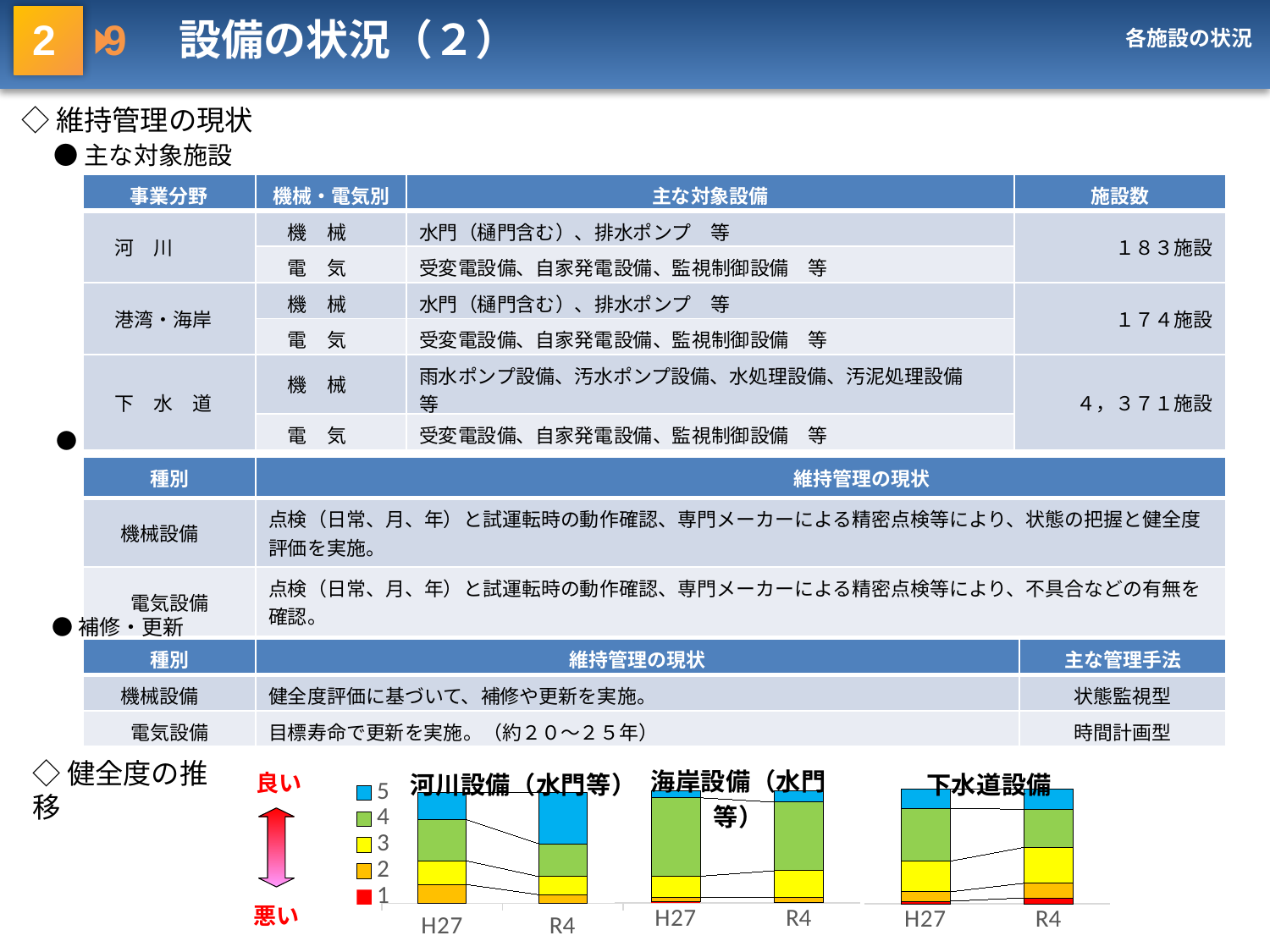

2    9　設備の状況（２）
各施設の状況

◇維持管理の現状
●主な対象施設
| 事業分野 | 機械・電気別 | 主な対象設備 | 施設数 |
| --- | --- | --- | --- |
| 河　川 | 機　械 | 水門（樋門含む）、排水ポンプ　等 | １８３施設 |
|  | 電　気 | 受変電設備、自家発電設備、監視制御設備　等 |  |
| 港湾・海岸 | 機　械 | 水門（樋門含む）、排水ポンプ　等 | １７４施設 |
|  | 電　気 | 受変電設備、自家発電設備、監視制御設備　等 |  |
| 下　水　道 | 機　械 | 雨水ポンプ設備、汚水ポンプ設備、水処理設備、汚泥処理設備　等 | ４，３７１施設 |
|  | 電　気 | 受変電設備、自家発電設備、監視制御設備　等 |  |
●点検
| 種別 | 維持管理の現状 |
| --- | --- |
| 機械設備 | 点検（日常、月、年）と試運転時の動作確認、専門メーカーによる精密点検等により、状態の把握と健全度評価を実施。 |
| 電気設備 | 点検（日常、月、年）と試運転時の動作確認、専門メーカーによる精密点検等により、不具合などの有無を確認。 |
●補修・更新
| 種別 | 維持管理の現状 | 主な管理手法 |
| --- | --- | --- |
| 機械設備 | 健全度評価に基づいて、補修や更新を実施。 | 状態監視型 |
| 電気設備 | 目標寿命で更新を実施。（約２０～２５年） | 時間計画型 |
◇健全度の推移

### Chart: 海岸設備（水門等）

| Category |  |  |  |  |  |
|---|---|---|---|---|---|
| H27 | 0.01 | 0.037 | 0.19 | 0.698 | 0.064 |
| R4 | 0.0 | 0.045 | 0.241 | 0.612 | 0.103 |
良い

### Chart: 下水道設備

| Category |  |  |  |  |  |
|---|---|---|---|---|---|
| H27 | 0.022 | 0.082 | 0.266 | 0.459 | 0.17 |
| R4 | 0.051 | 0.127 | 0.312 | 0.33 | 0.179 |

### Chart: 河川設備（水門等）

| Category | 1 | 2 | 3 | 4 | 5 |
|---|---|---|---|---|---|
| H27 | 0.0 | 0.169 | 0.213 | 0.372 | 0.246 |
| R4 | 0.0 | 0.077 | 0.164 | 0.295 | 0.464 |
悪い